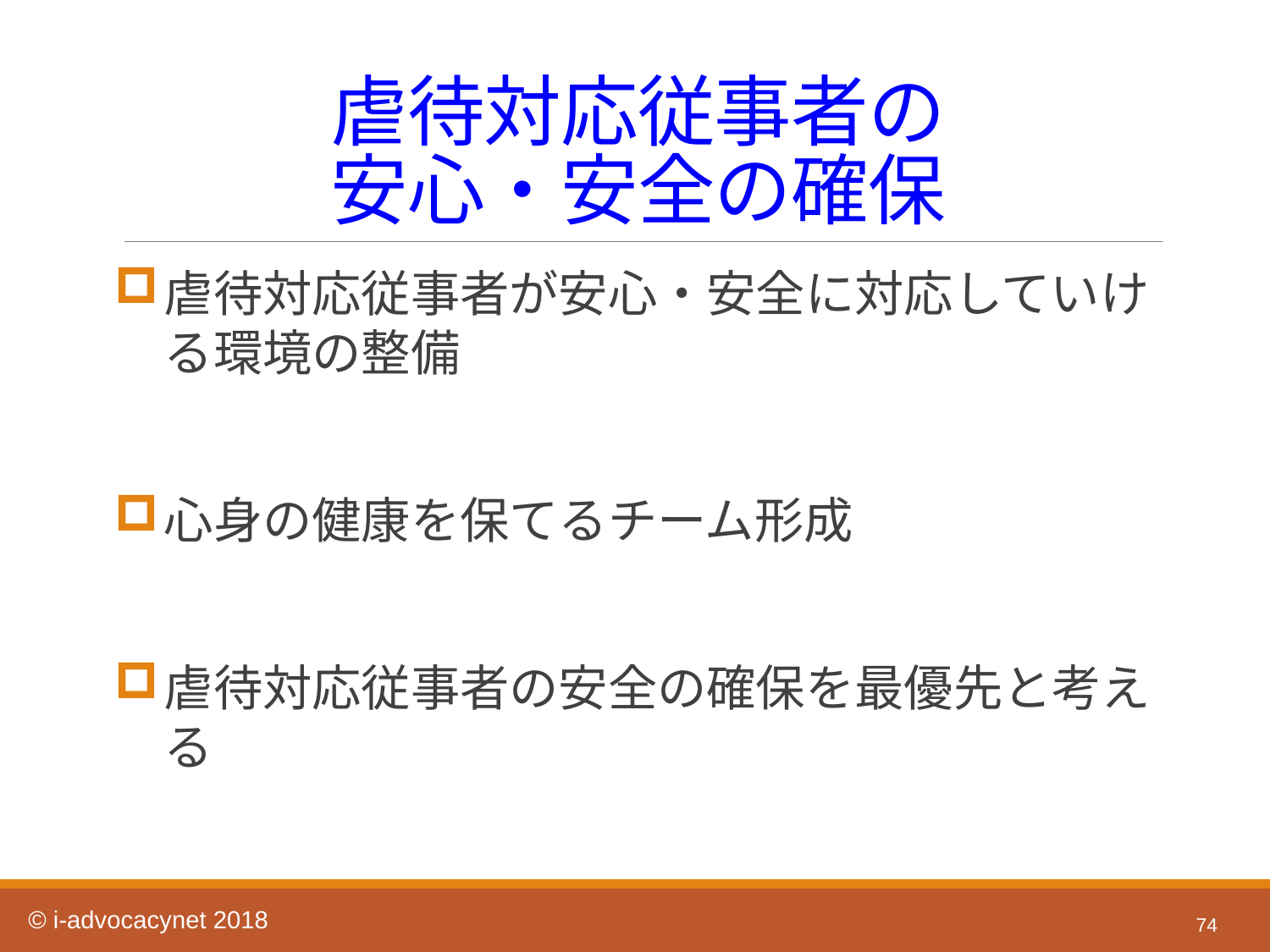

# 虐待対応従事者の 安心・安全の確保
虐待対応従事者が安心・安全に対応していける環境の整備

心身の健康を保てるチーム形成

虐待対応従事者の安全の確保を最優先と考える
74